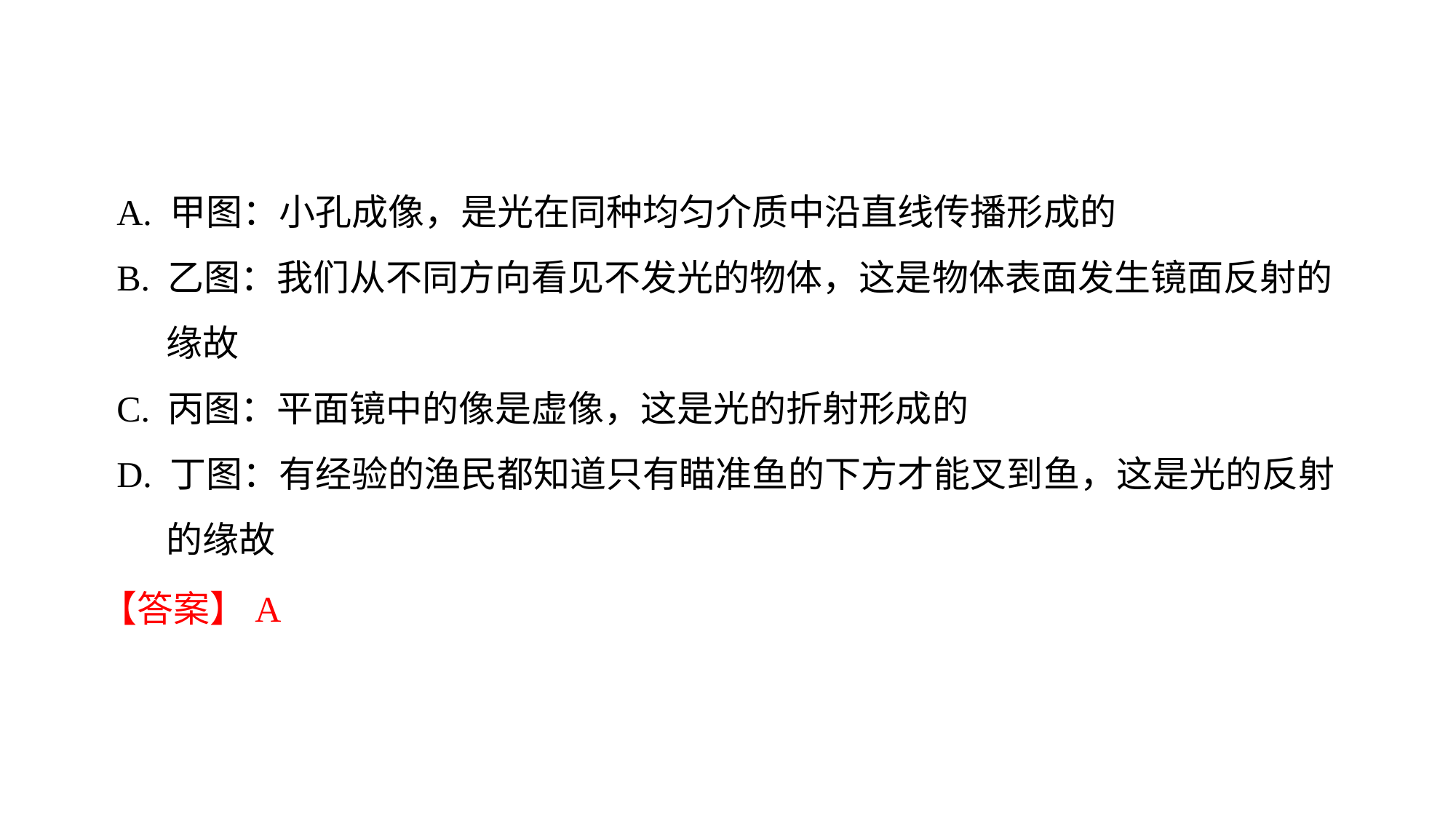

A. 甲图：小孔成像，是光在同种均匀介质中沿直线传播形成的
B. 乙图：我们从不同方向看见不发光的物体，这是物体表面发生镜面反射的
     缘故
C. 丙图：平面镜中的像是虚像，这是光的折射形成的
D. 丁图：有经验的渔民都知道只有瞄准鱼的下方才能叉到鱼，这是光的反射
     的缘故
【答案】A